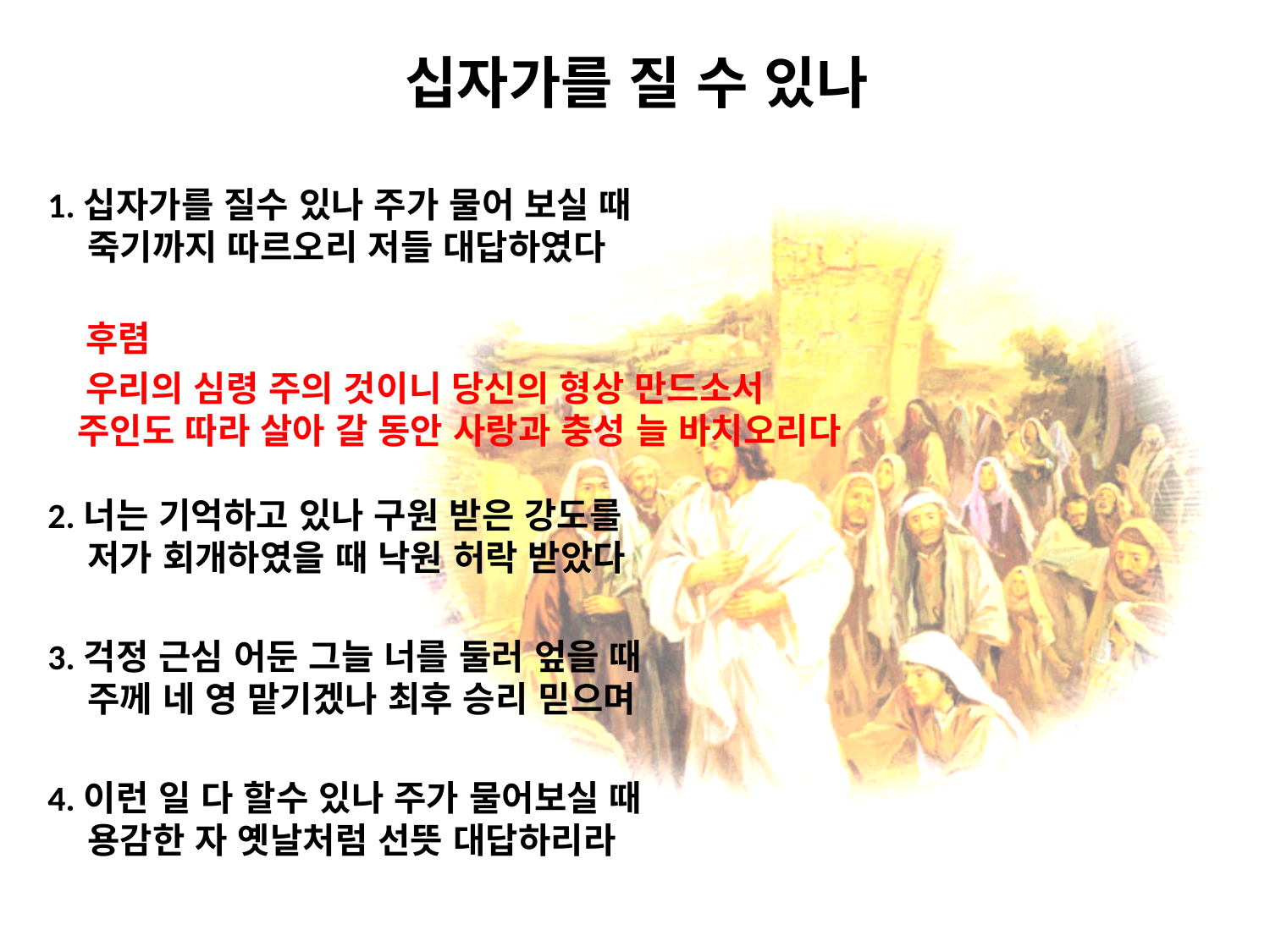

# 십자가를 질 수 있나
1.십자가를 질수 있나 주가 물어 보실 때
    죽기까지 따르오리 저들 대답하였다
   후렴
   우리의 심령 주의 것이니 당신의 형상 만드소서
   주인도 따라 살아 갈 동안 사랑과 충성 늘 바치오리다
2.너는 기억하고 있나 구원 받은 강도를
    저가 회개하였을 때 낙원 허락 받았다

3.걱정 근심 어둔 그늘 너를 둘러 엎을 때
    주께 네 영 맡기겠나 최후 승리 믿으며

4.이런 일 다 할수 있나 주가 물어보실 때
    용감한 자 옛날처럼 선뜻 대답하리라